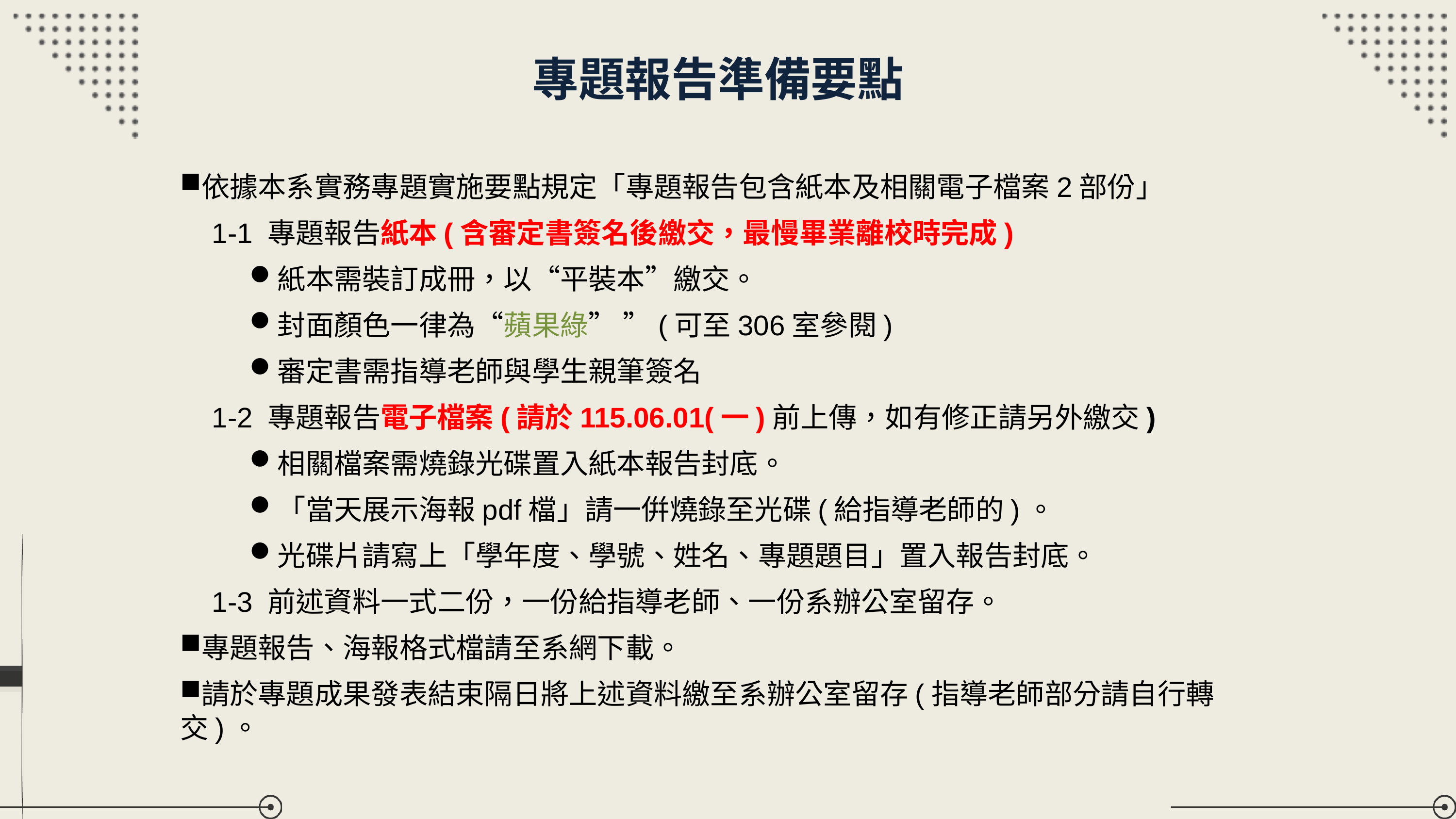

專題報告準備要點
依據本系實務專題實施要點規定「專題報告包含紙本及相關電子檔案2部份」
1-1 專題報告紙本(含審定書簽名後繳交，最慢畢業離校時完成)
紙本需裝訂成冊，以“平裝本”繳交。
封面顏色一律為“蘋果綠” ”(可至306室參閱)
審定書需指導老師與學生親筆簽名
1-2 專題報告電子檔案(請於115.06.01(一)前上傳，如有修正請另外繳交)
相關檔案需燒錄光碟置入紙本報告封底。
「當天展示海報pdf檔」請一倂燒錄至光碟(給指導老師的)。
光碟片請寫上「學年度、學號、姓名、專題題目」置入報告封底。
1-3 前述資料一式二份，一份給指導老師、一份系辦公室留存。
專題報告、海報格式檔請至系網下載。
請於專題成果發表結束隔日將上述資料繳至系辦公室留存(指導老師部分請自行轉交)。